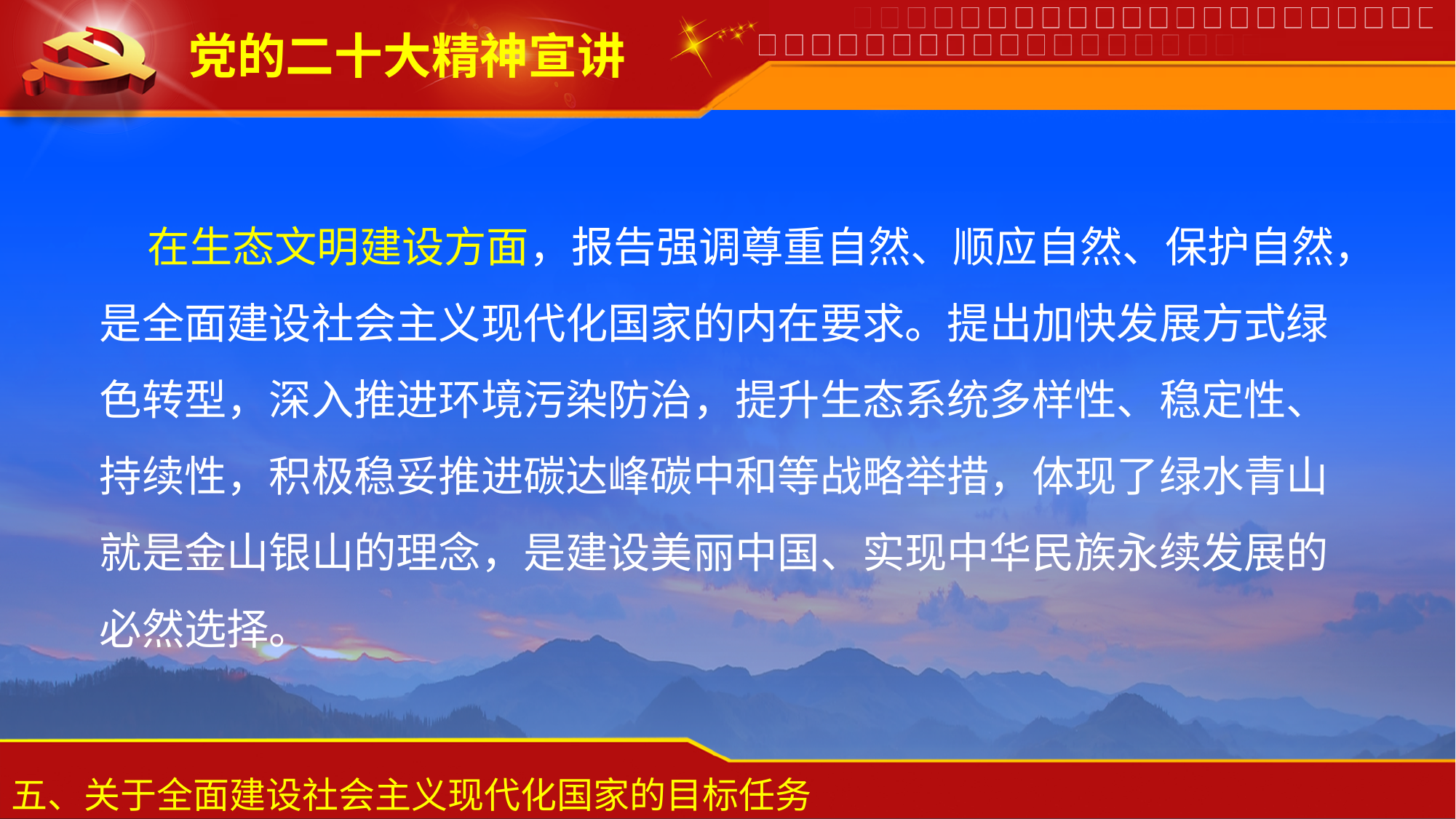

党的二十大精神宣讲
    在生态文明建设方面，报告强调尊重自然、顺应自然、保护自然，是全面建设社会主义现代化国家的内在要求。提出加快发展方式绿色转型，深入推进环境污染防治，提升生态系统多样性、稳定性、持续性，积极稳妥推进碳达峰碳中和等战略举措，体现了绿水青山就是金山银山的理念，是建设美丽中国、实现中华民族永续发展的必然选择。
五、关于全面建设社会主义现代化国家的目标任务